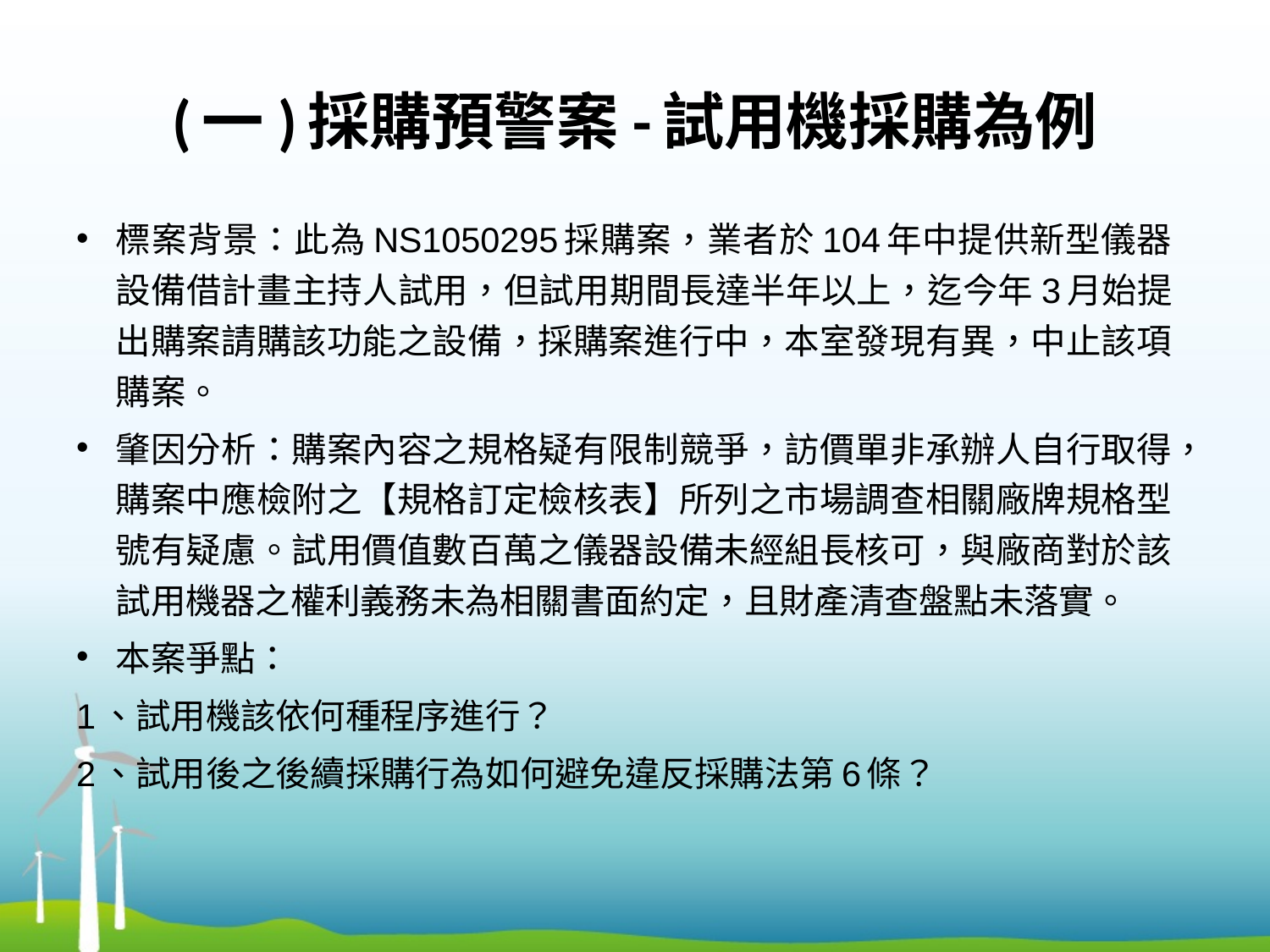

# (一)採購預警案-試用機採購為例
標案背景：此為NS1050295採購案，業者於104年中提供新型儀器設備借計畫主持人試用，但試用期間長達半年以上，迄今年3月始提出購案請購該功能之設備，採購案進行中，本室發現有異，中止該項購案。
肇因分析：購案內容之規格疑有限制競爭，訪價單非承辦人自行取得，購案中應檢附之【規格訂定檢核表】所列之市場調查相關廠牌規格型號有疑慮。試用價值數百萬之儀器設備未經組長核可，與廠商對於該試用機器之權利義務未為相關書面約定，且財產清查盤點未落實。
本案爭點：
1、試用機該依何種程序進行？
2、試用後之後續採購行為如何避免違反採購法第6條？